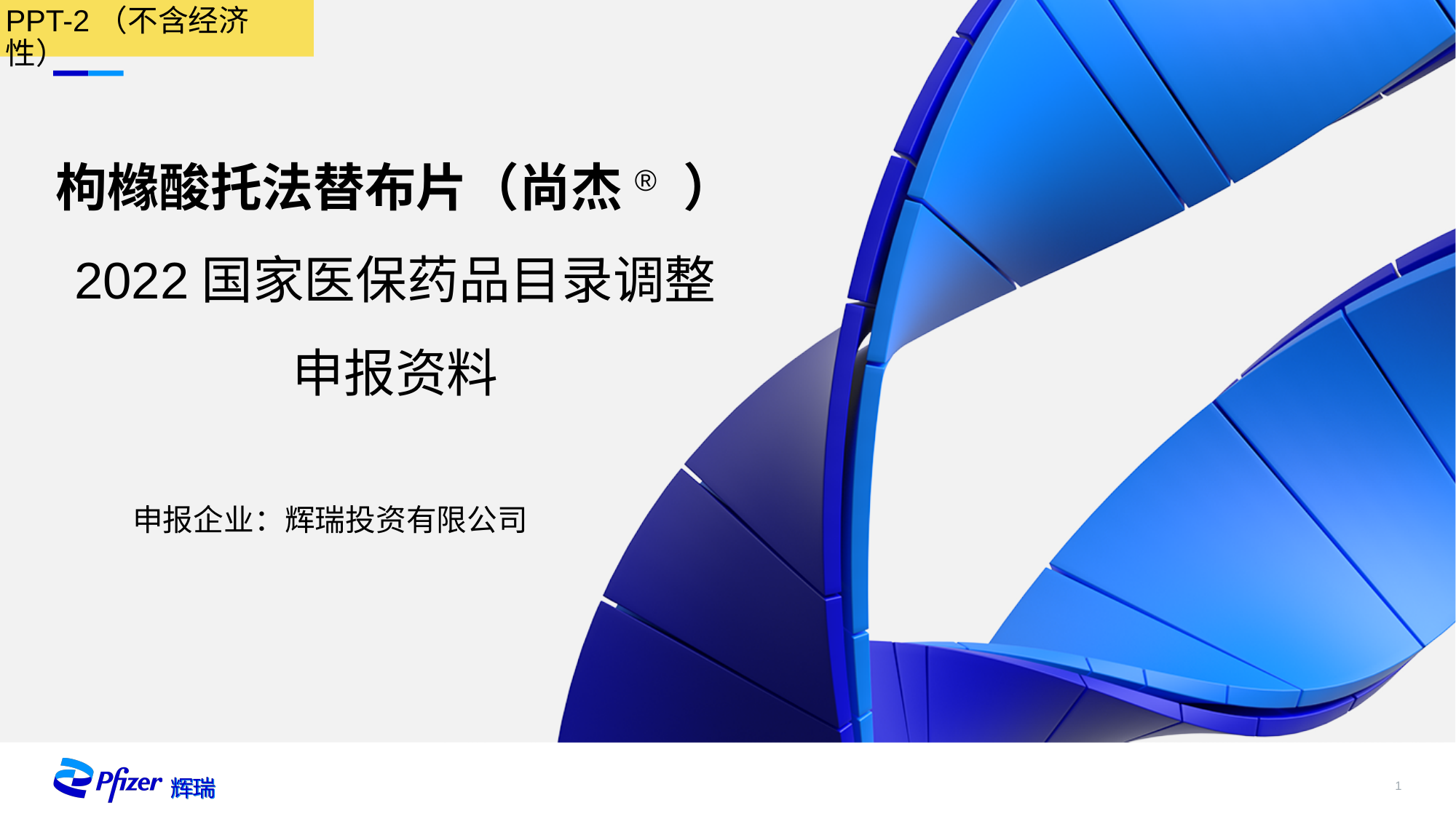

PPT-2（不含经济性）
枸橼酸托法替布片（尚杰® ）
2022国家医保药品目录调整
申报资料
申报企业：辉瑞投资有限公司